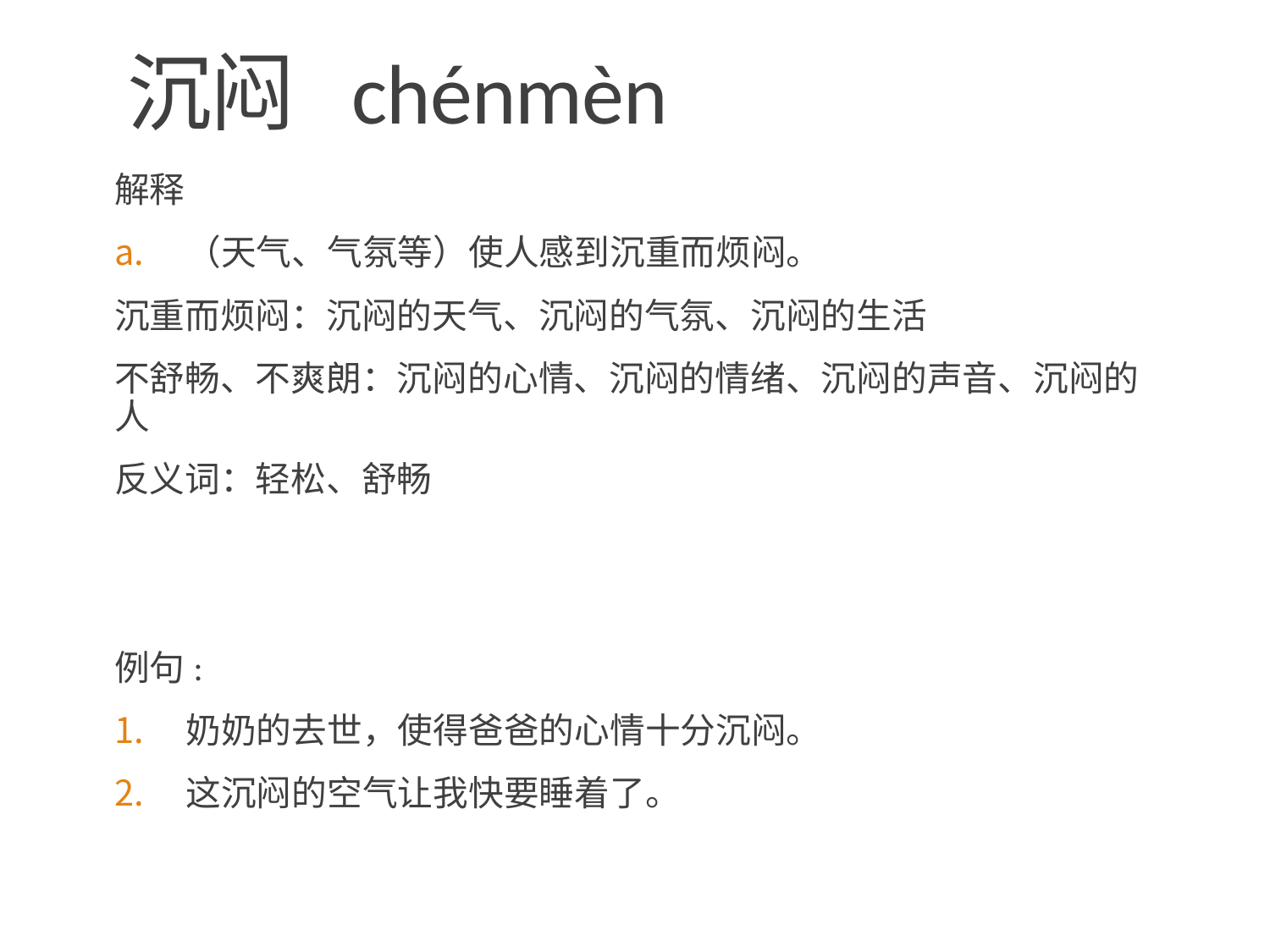

# 沉闷  chénmèn
解释
（天气、气氛等）使人感到沉重而烦闷。
沉重而烦闷：沉闷的天气、沉闷的气氛、沉闷的生活
不舒畅、不爽朗：沉闷的心情、沉闷的情绪、沉闷的声音、沉闷的人
反义词：轻松、舒畅

例句:
奶奶的去世，使得爸爸的心情十分沉闷。
这沉闷的空气让我快要睡着了。